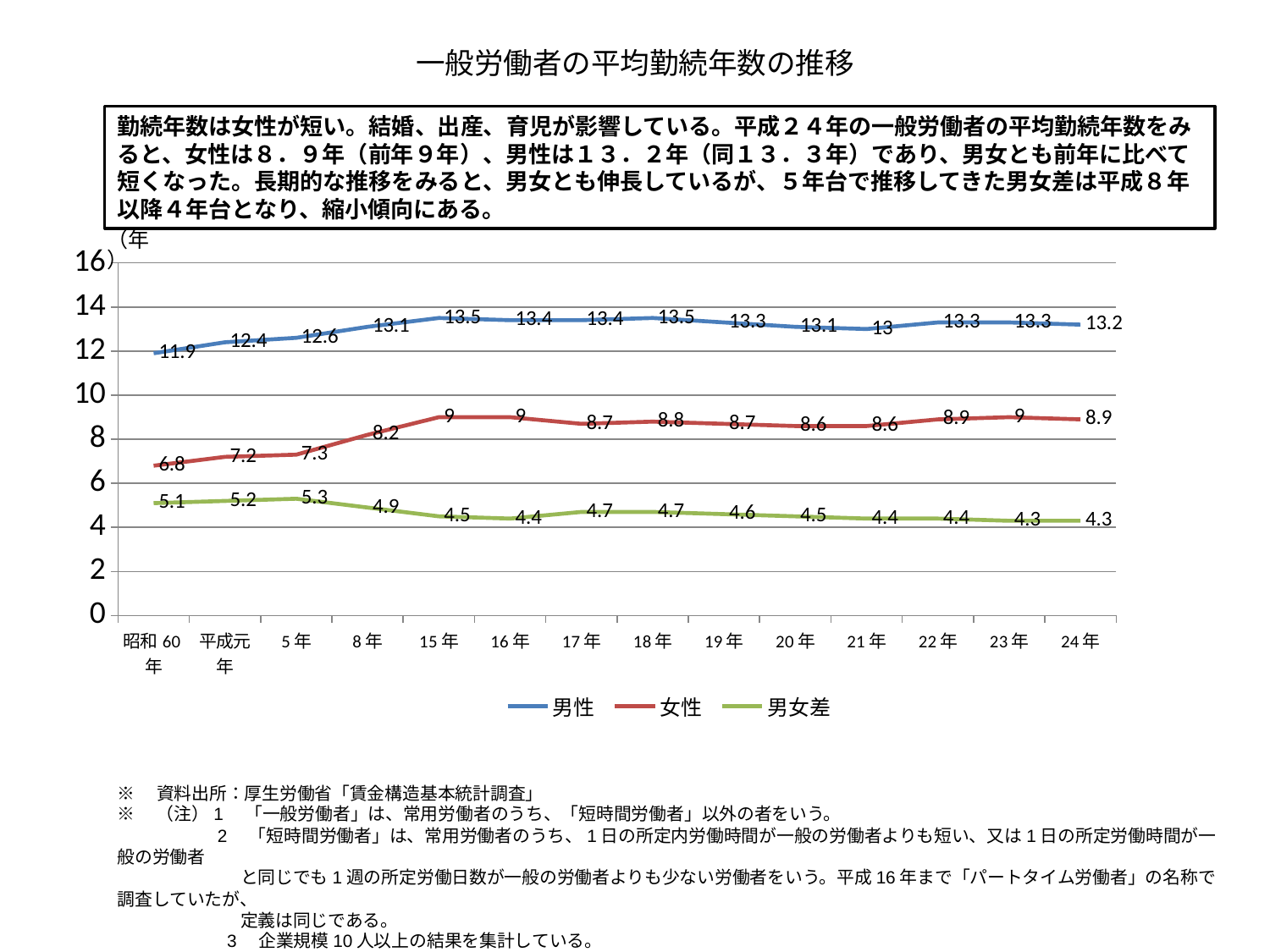

# 一般労働者の平均勤続年数の推移
勤続年数は女性が短い。結婚、出産、育児が影響している。平成２４年の一般労働者の平均勤続年数をみると、女性は８．９年（前年９年）、男性は１３．２年（同１３．３年）であり、男女とも前年に比べて短くなった。長期的な推移をみると、男女とも伸長しているが、５年台で推移してきた男女差は平成８年以降４年台となり、縮小傾向にある。

### Chart

| Category | 男性 | 女性 | 男女差 |
|---|---|---|---|
| 昭和60年 | 11.9 | 6.8 | 5.1000000000000005 |
| 平成元年 | 12.4 | 7.2 | 5.2 |
| 5年 | 12.6 | 7.3 | 5.3 |
| 8年 | 13.1 | 8.2 | 4.9 |
| 15年 | 13.5 | 9.0 | 4.5 |
| 16年 | 13.4 | 9.0 | 4.4 |
| 17年 | 13.4 | 8.7 | 4.700000000000001 |
| 18年 | 13.5 | 8.8 | 4.699999999999999 |
| 19年 | 13.3 | 8.7 | 4.600000000000001 |
| 20年 | 13.1 | 8.6 | 4.5 |
| 21年 | 13.0 | 8.6 | 4.4 |
| 22年 | 13.3 | 8.9 | 4.4 |
| 23年 | 13.3 | 9.0 | 4.300000000000001 |
| 24年 | 13.2 | 8.9 | 4.299999999999999 |
※　資料出所：厚生労働省「賃金構造基本統計調査」
※　（注）1　「一般労働者」は、常用労働者のうち、「短時間労働者」以外の者をいう。
　　  　　　2　「短時間労働者」は、常用労働者のうち、1日の所定内労働時間が一般の労働者よりも短い、又は1日の所定労働時間が一般の労働者
　　　　　　　と同じでも1週の所定労働日数が一般の労働者よりも少ない労働者をいう。平成16年まで「パートタイム労働者」の名称で調査していたが、
　　　　　　　定義は同じである。
　　　　　　3　企業規模10人以上の結果を集計している。